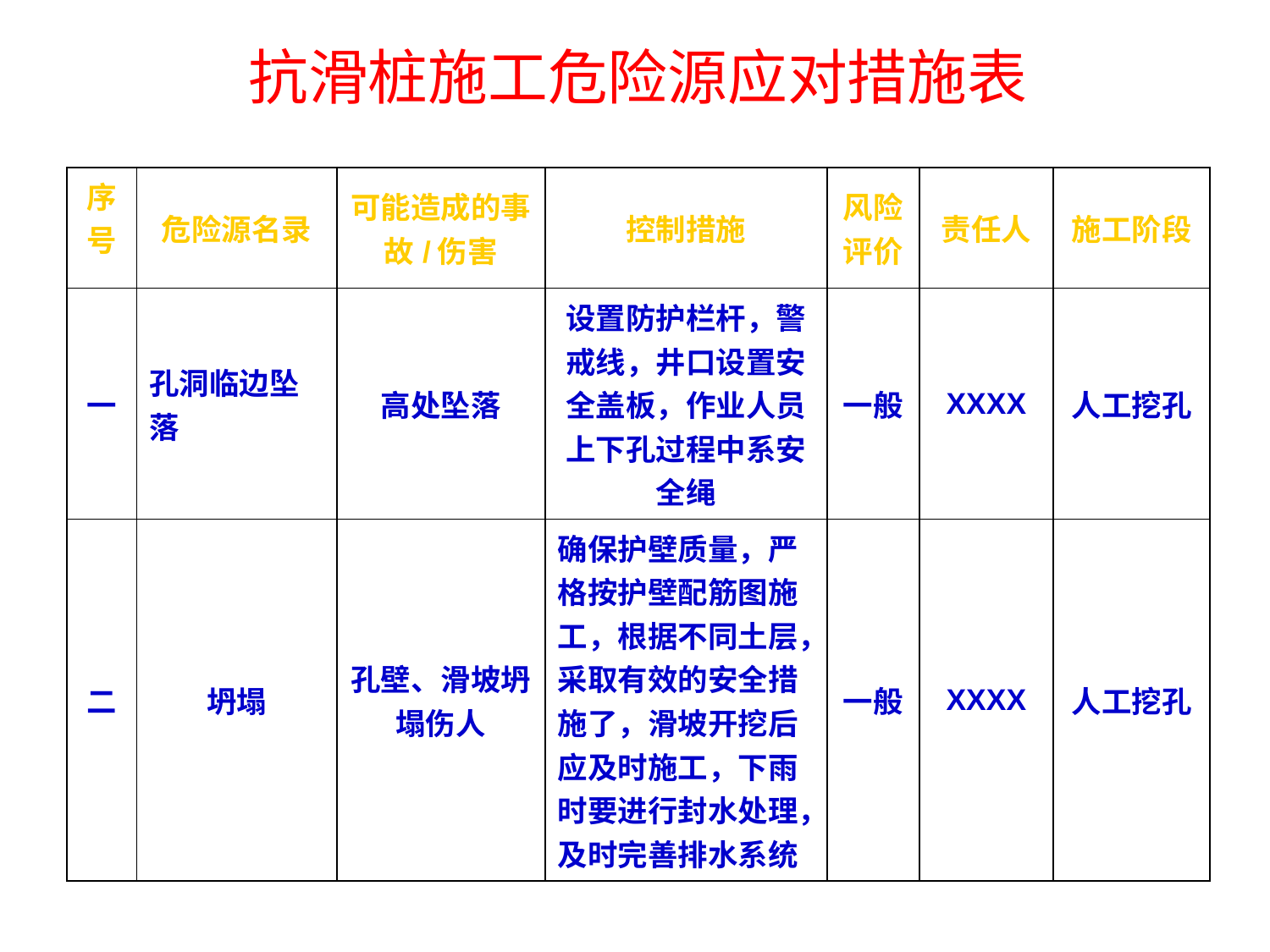

抗滑桩施工危险源应对措施表
| 序号 | 危险源名录 | 可能造成的事故/伤害 | 控制措施 | 风险评价 | 责任人 | 施工阶段 |
| --- | --- | --- | --- | --- | --- | --- |
| 一 | 孔洞临边坠落 | 高处坠落 | 设置防护栏杆，警戒线，井口设置安全盖板，作业人员上下孔过程中系安全绳 | 一般 | XXXX | 人工挖孔 |
| 二 | 坍塌 | 孔壁、滑坡坍塌伤人 | 确保护壁质量，严格按护壁配筋图施工，根据不同土层，采取有效的安全措施了，滑坡开挖后应及时施工，下雨时要进行封水处理，及时完善排水系统 | 一般 | XXXX | 人工挖孔 |